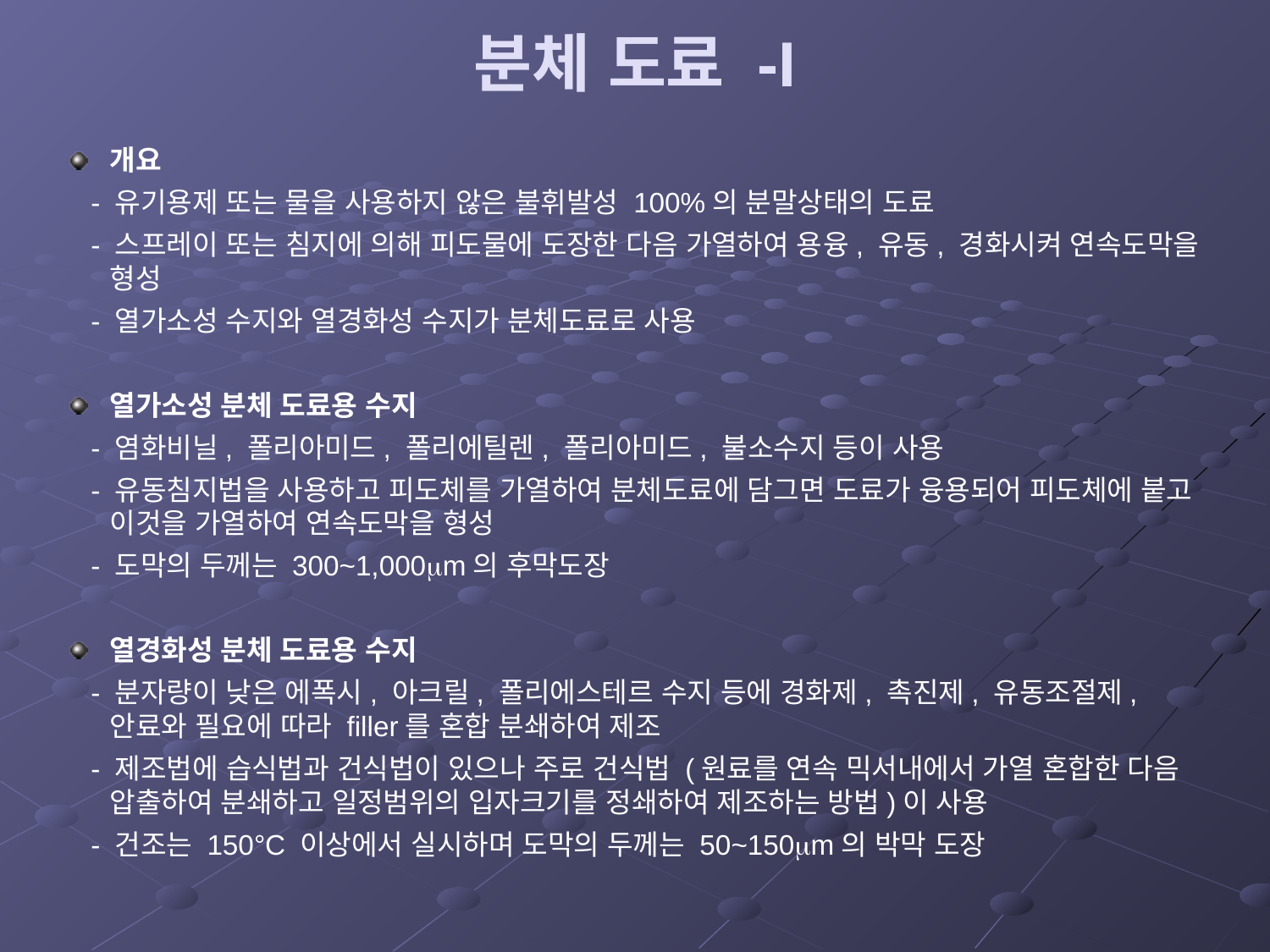

# 분체 도료 -I
개요
   - 유기용제 또는 물을 사용하지 않은 불휘발성 100%의 분말상태의 도료
   - 스프레이 또는 침지에 의해 피도물에 도장한 다음 가열하여 용융, 유동, 경화시켜 연속도막을 형성
   - 열가소성 수지와 열경화성 수지가 분체도료로 사용

열가소성 분체 도료용 수지
   - 염화비닐, 폴리아미드, 폴리에틸렌, 폴리아미드, 불소수지 등이 사용
   - 유동침지법을 사용하고 피도체를 가열하여 분체도료에 담그면 도료가 융용되어 피도체에 붙고 이것을 가열하여 연속도막을 형성
   - 도막의 두께는 300~1,000μm의 후막도장

열경화성 분체 도료용 수지
   - 분자량이 낮은 에폭시, 아크릴, 폴리에스테르 수지 등에 경화제, 촉진제, 유동조절제, 안료와 필요에 따라 filler를 혼합 분쇄하여 제조
   - 제조법에 습식법과 건식법이 있으나 주로 건식법 (원료를 연속 믹서내에서 가열 혼합한 다음 압출하여 분쇄하고 일정범위의 입자크기를 정쇄하여 제조하는 방법)이 사용
   - 건조는 150°C 이상에서 실시하며 도막의 두께는 50~150μm의 박막 도장